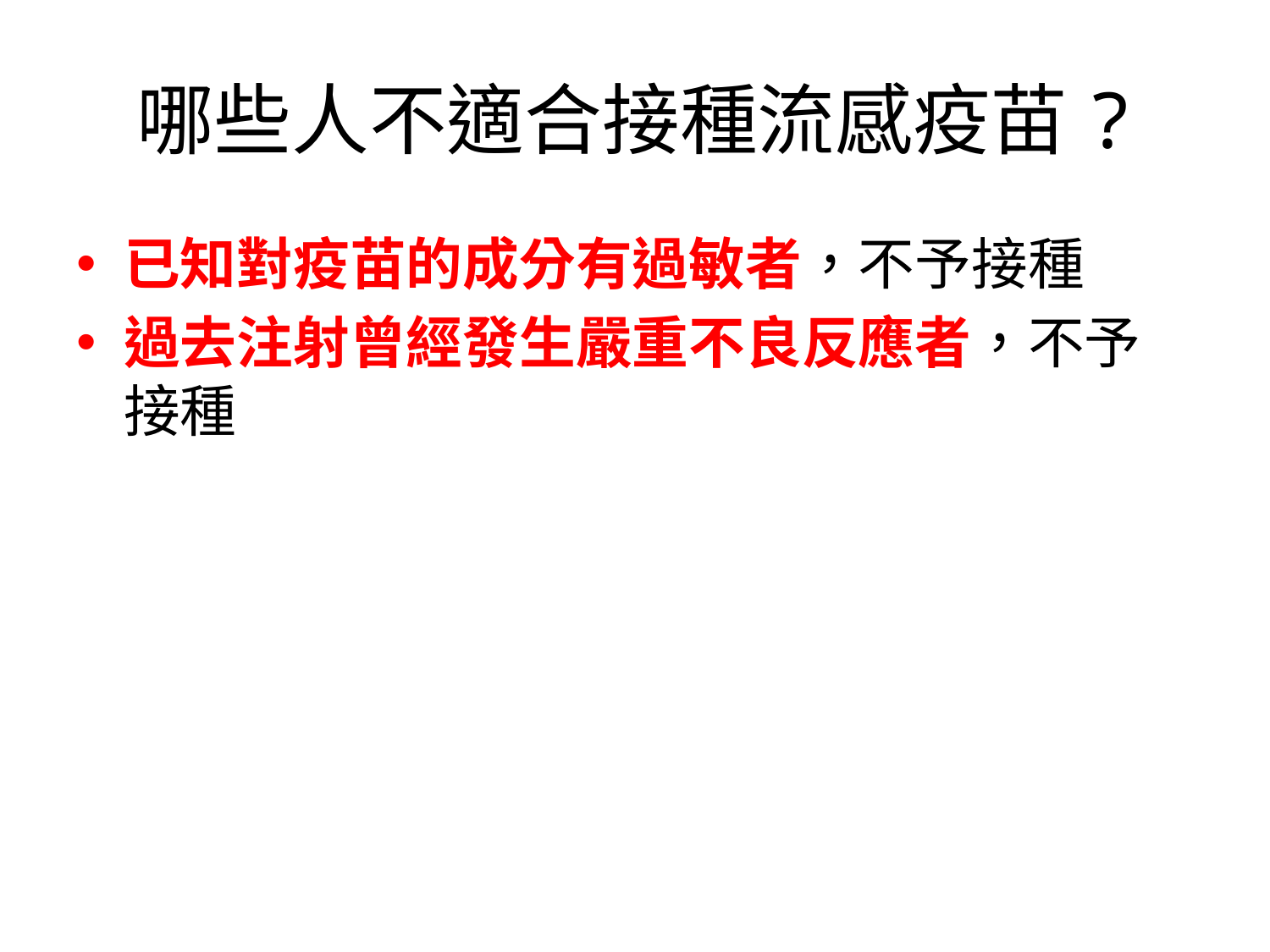

# 哪些人不適合接種流感疫苗?
已知對疫苗的成分有過敏者，不予接種
過去注射曾經發生嚴重不良反應者，不予接種